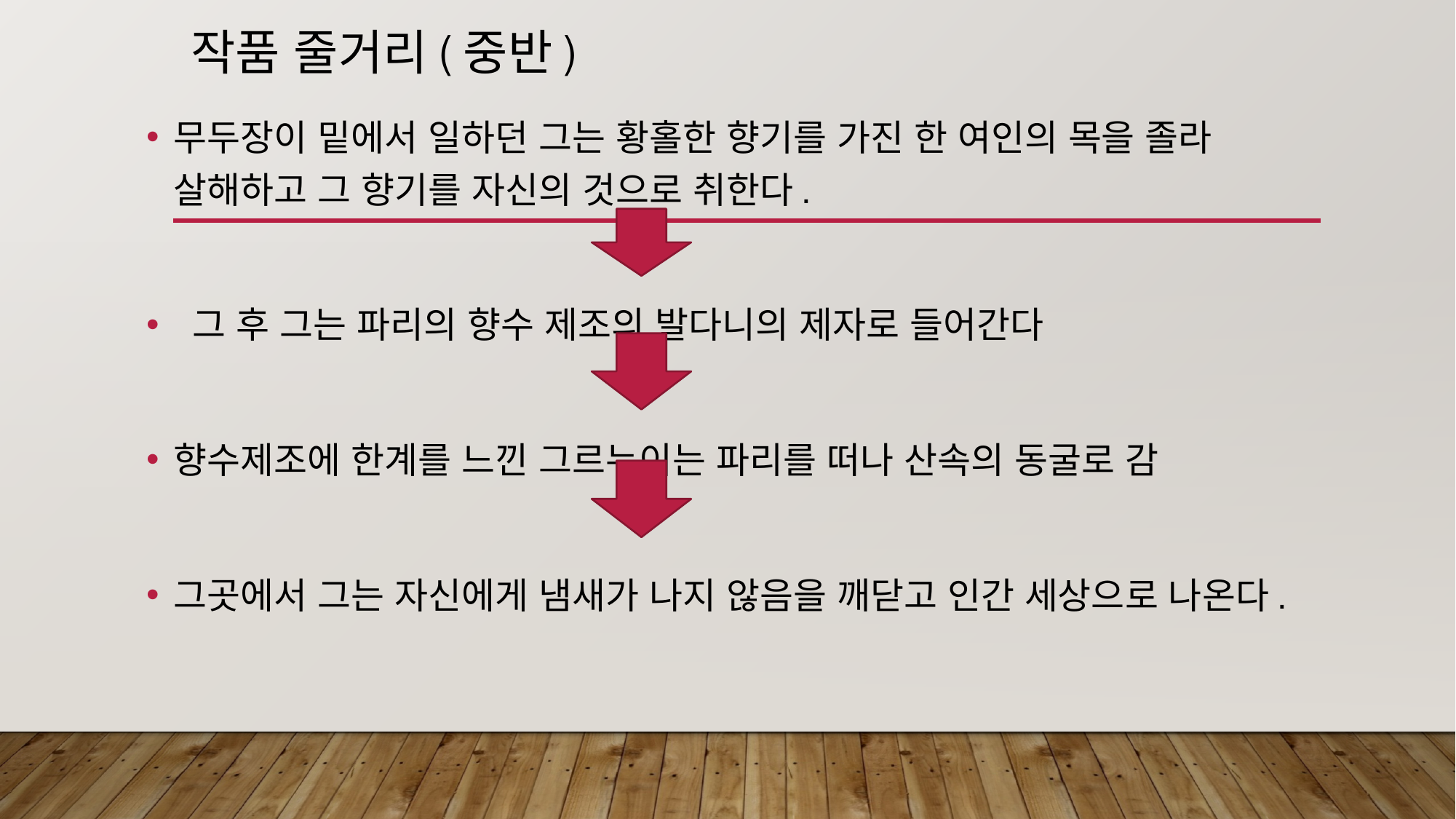

# 작품 줄거리(중반)
무두장이 밑에서 일하던 그는 황홀한 향기를 가진 한 여인의 목을 졸라 살해하고 그 향기를 자신의 것으로 취한다.

 그 후 그는 파리의 향수 제조의 발다니의 제자로 들어간다

향수제조에 한계를 느낀 그르누이는 파리를 떠나 산속의 동굴로 감

그곳에서 그는 자신에게 냄새가 나지 않음을 깨닫고 인간 세상으로 나온다.